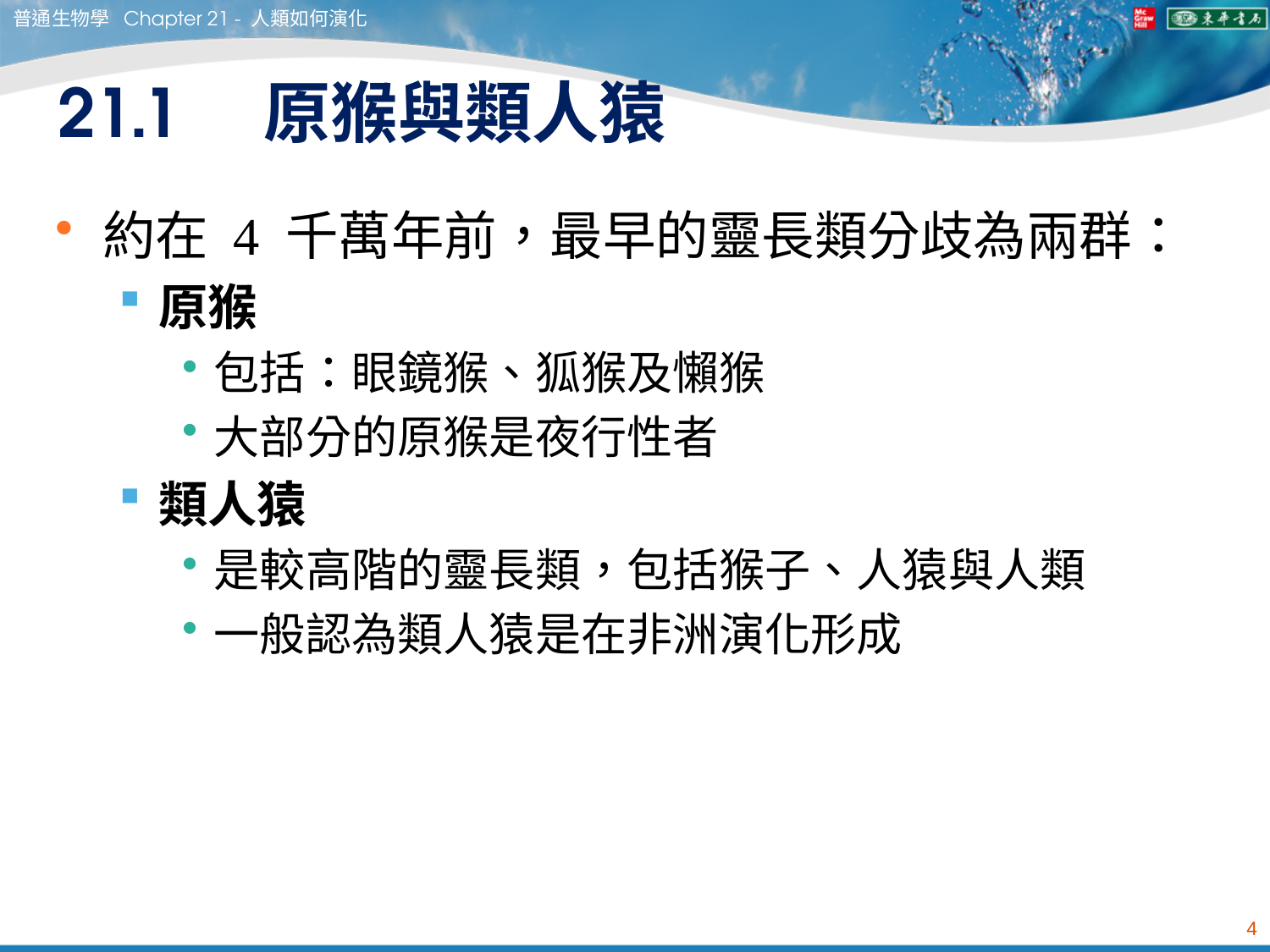

普通生物學  Chapter 21 - 人類如何演化
# 21.1　原猴與類人猿
約在 4 千萬年前，最早的靈長類分歧為兩群：
原猴
包括：眼鏡猴、狐猴及懶猴
大部分的原猴是夜行性者
類人猿
是較高階的靈長類，包括猴子、人猿與人類
一般認為類人猿是在非洲演化形成
4